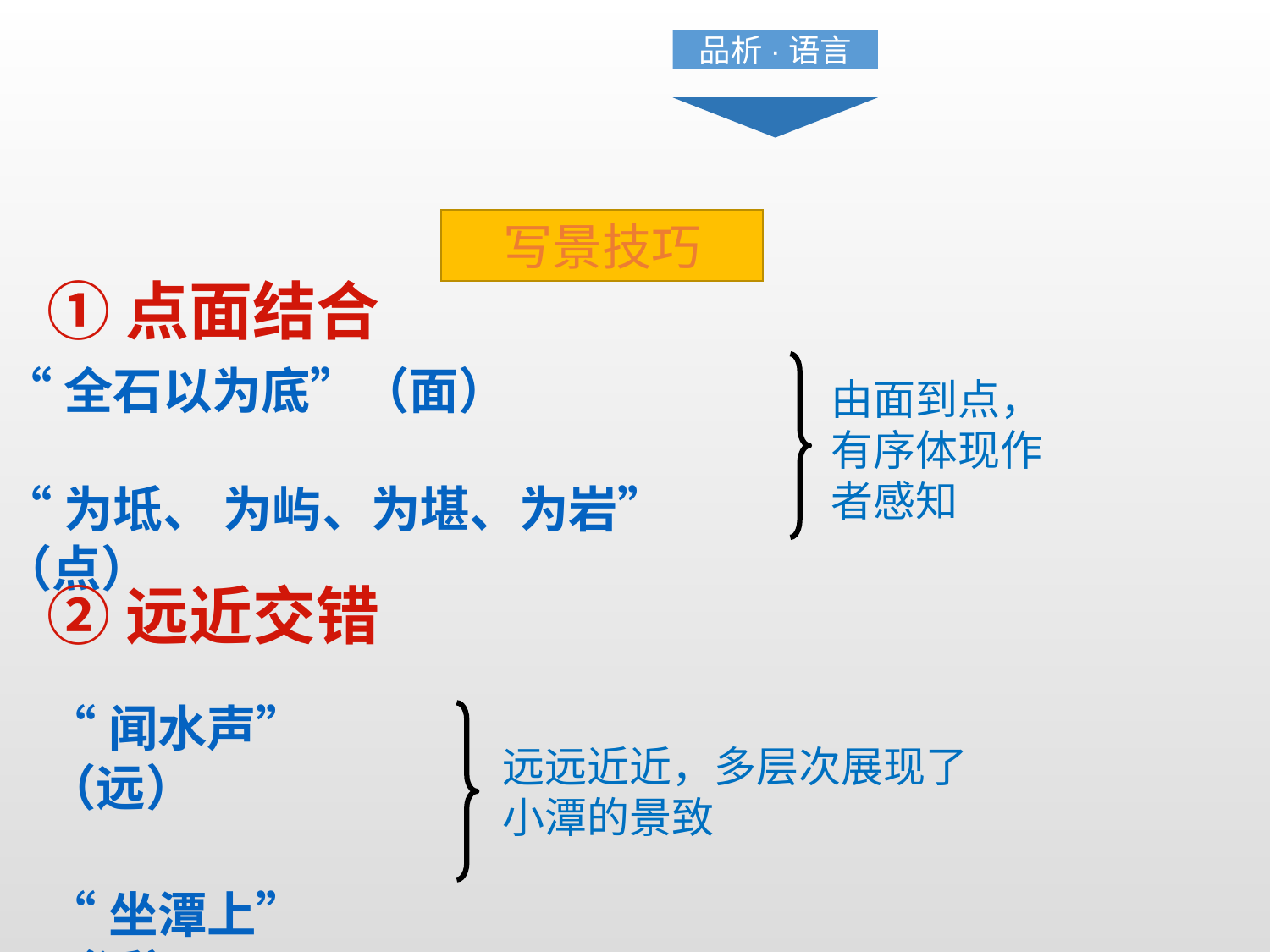

品析·语言

写景技巧
①点面结合
“全石以为底”（面）

“为坻、 为屿、为堪、为岩”（点）

由面到点，有序体现作者感知
②远近交错
“闻水声”（远）

“坐潭上”（近）

远远近近，多层次展现了小潭的景致